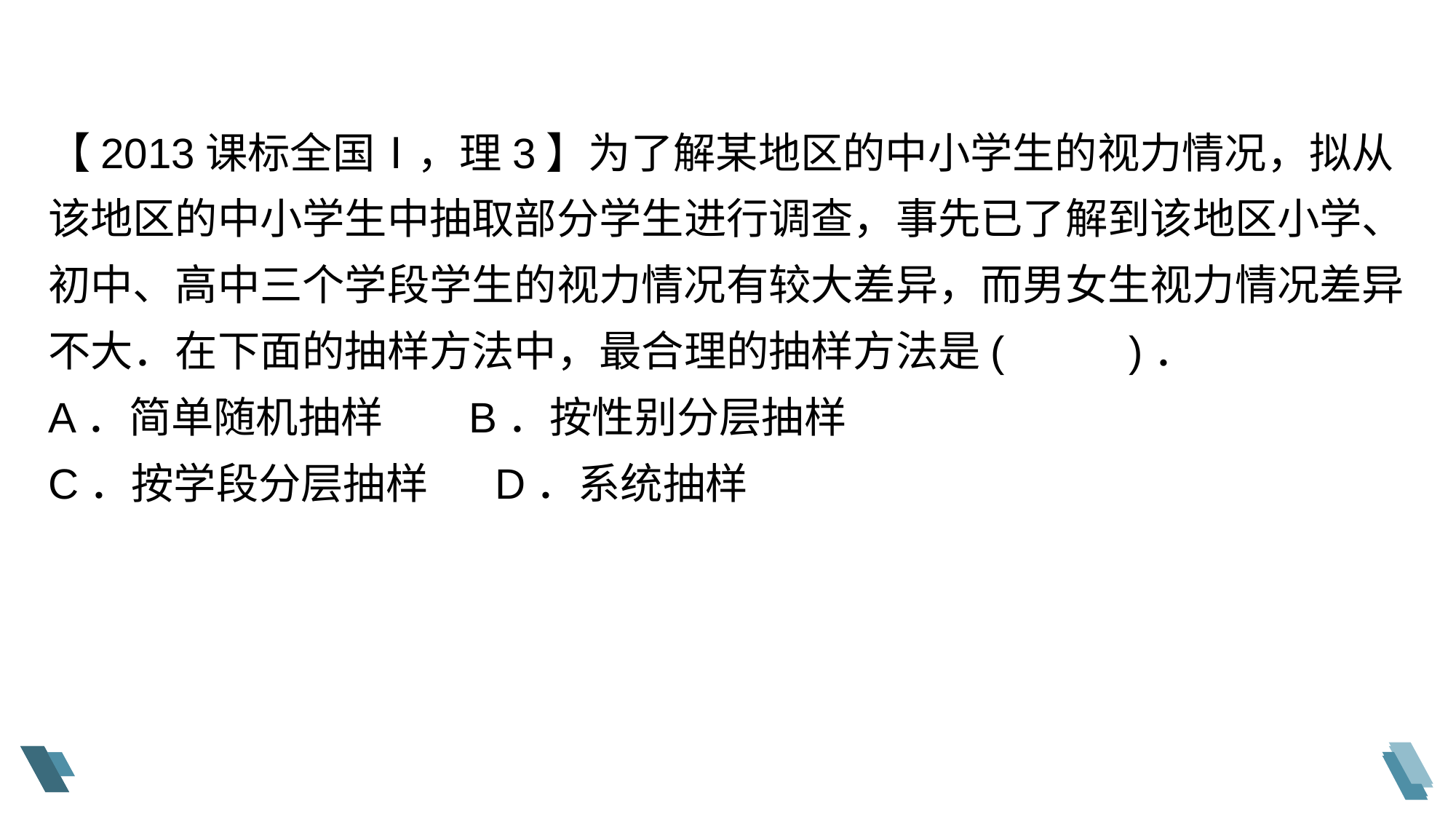

【2013课标全国Ⅰ，理3】为了解某地区的中小学生的视力情况，拟从该地区的中小学生中抽取部分学生进行调查，事先已了解到该地区小学、初中、高中三个学段学生的视力情况有较大差异，而男女生视力情况差异不大．在下面的抽样方法中，最合理的抽样方法是(　  　)．
A．简单随机抽样        B．按性别分层抽样
C．按学段分层抽样      D．系统抽样